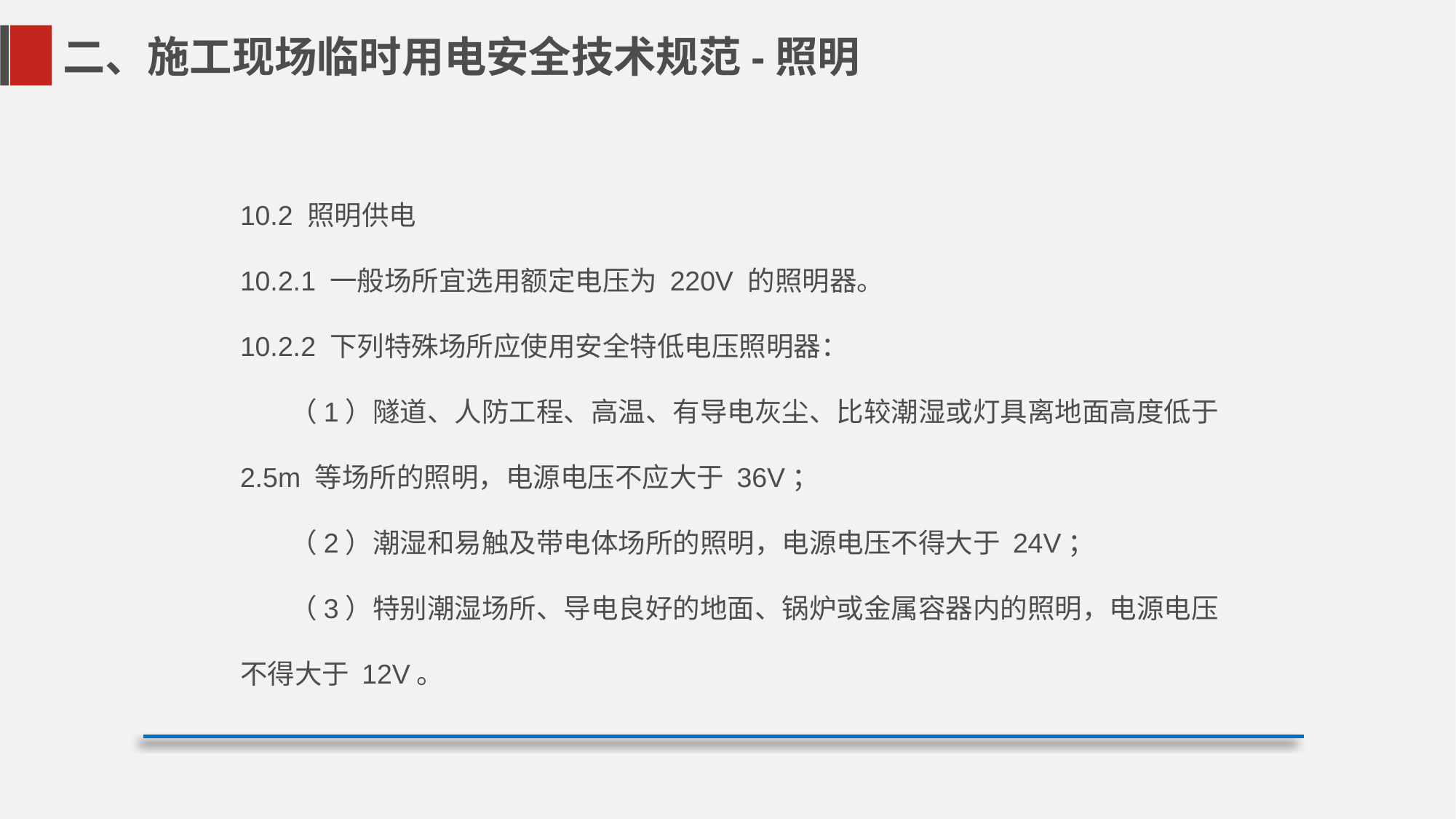

二、施工现场临时用电安全技术规范-照明

10.2 照明供电
10.2.1 一般场所宜选用额定电压为 220V 的照明器。
10.2.2 下列特殊场所应使用安全特低电压照明器：
       （1）隧道、人防工程、高温、有导电灰尘、比较潮湿或灯具离地面高度低于 2.5m 等场所的照明，电源电压不应大于 36V；
       （2）潮湿和易触及带电体场所的照明，电源电压不得大于 24V；
       （3）特别潮湿场所、导电良好的地面、锅炉或金属容器内的照明，电源电压不得大于 12V。